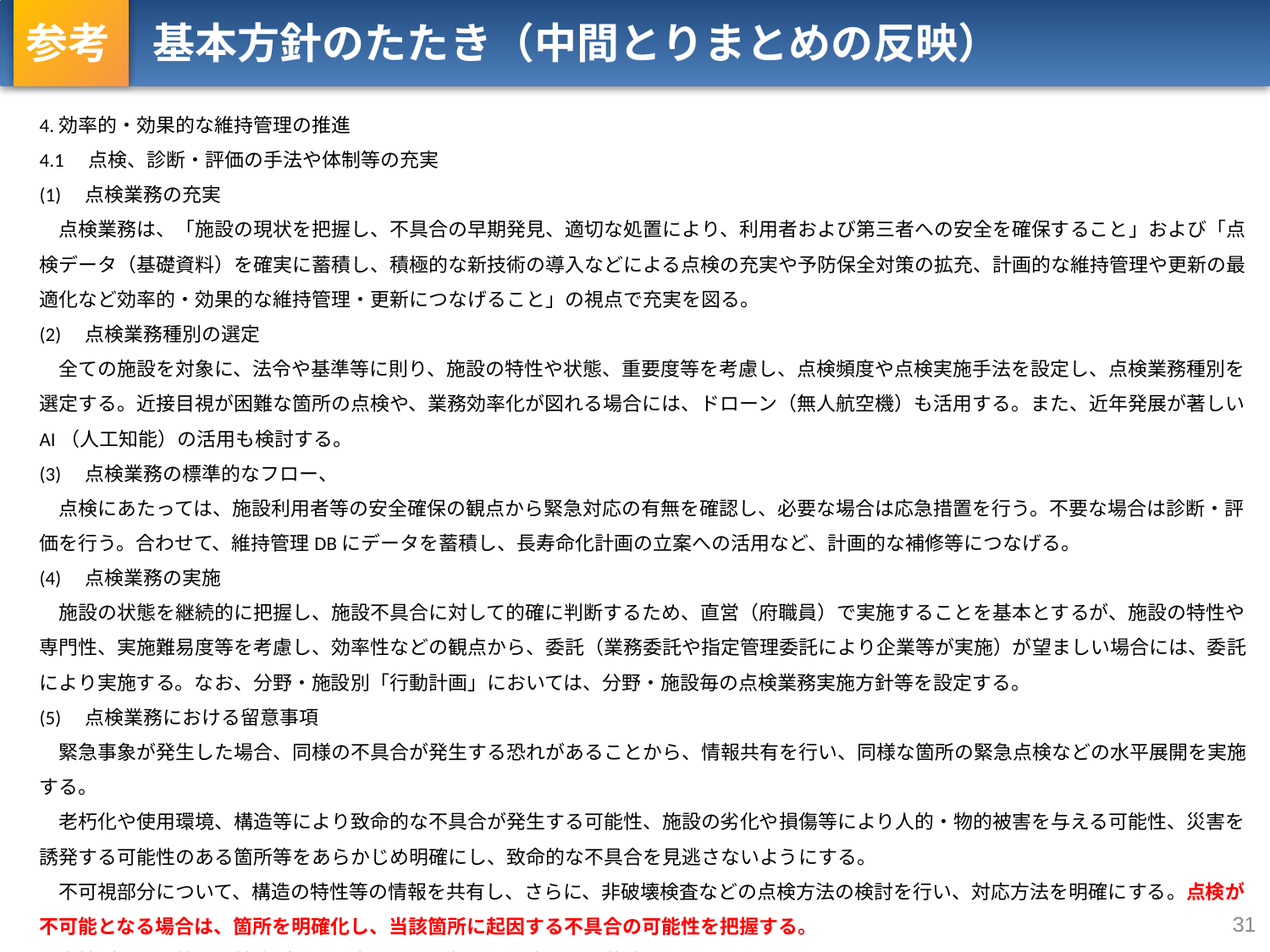

参考　基本方針のたたき（中間とりまとめの反映）
4.効率的・効果的な維持管理の推進
4.1　点検、診断・評価の手法や体制等の充実
(1)　点検業務の充実
　点検業務は、「施設の現状を把握し、不具合の早期発見、適切な処置により、利用者および第三者への安全を確保すること」および「点検データ（基礎資料）を確実に蓄積し、積極的な新技術の導入などによる点検の充実や予防保全対策の拡充、計画的な維持管理や更新の最適化など効率的・効果的な維持管理・更新につなげること」の視点で充実を図る。
(2)　点検業務種別の選定
　全ての施設を対象に、法令や基準等に則り、施設の特性や状態、重要度等を考慮し、点検頻度や点検実施手法を設定し、点検業務種別を選定する。近接目視が困難な箇所の点検や、業務効率化が図れる場合には、ドローン（無人航空機）も活用する。また、近年発展が著しいAI（人工知能）の活用も検討する。
(3)　点検業務の標準的なフロー、
　点検にあたっては、施設利用者等の安全確保の観点から緊急対応の有無を確認し、必要な場合は応急措置を行う。不要な場合は診断・評価を行う。合わせて、維持管理DBにデータを蓄積し、長寿命化計画の立案への活用など、計画的な補修等につなげる。
(4)　点検業務の実施
　施設の状態を継続的に把握し、施設不具合に対して的確に判断するため、直営（府職員）で実施することを基本とするが、施設の特性や専門性、実施難易度等を考慮し、効率性などの観点から、委託（業務委託や指定管理委託により企業等が実施）が望ましい場合には、委託により実施する。なお、分野・施設別「行動計画」においては、分野・施設毎の点検業務実施方針等を設定する。
(5)　点検業務における留意事項
　緊急事象が発生した場合、同様の不具合が発生する恐れがあることから、情報共有を行い、同様な箇所の緊急点検などの水平展開を実施する。
　老朽化や使用環境、構造等により致命的な不具合が発生する可能性、施設の劣化や損傷等により人的・物的被害を与える可能性、災害を誘発する可能性のある箇所等をあらかじめ明確にし、致命的な不具合を見逃さないようにする。
　不可視部分について、構造の特性等の情報を共有し、さらに、非破壊検査などの点検方法の検討を行い、対応方法を明確にする。点検が不可能となる場合は、箇所を明確化し、当該箇所に起因する不具合の可能性を把握する。
　点検データを補修・補強データと合わせ、有効活用可能な形で蓄積していく。
31